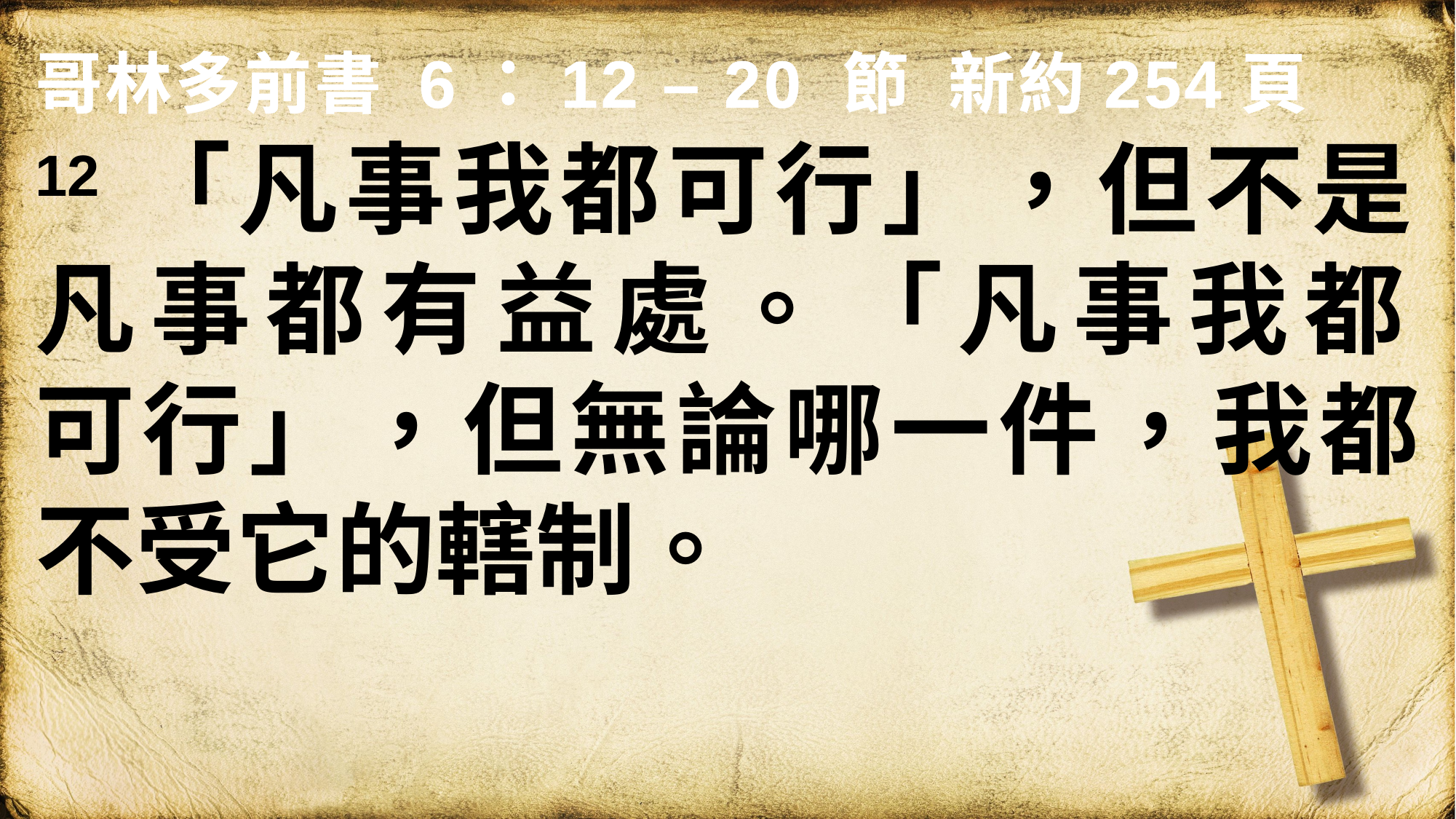

哥林多前書 6：12 – 20 節  新約254頁
12「凡事我都可行」，但不是
凡事都有益處。「凡事我都
可行」，但無論哪一件，我都不受它的轄制。